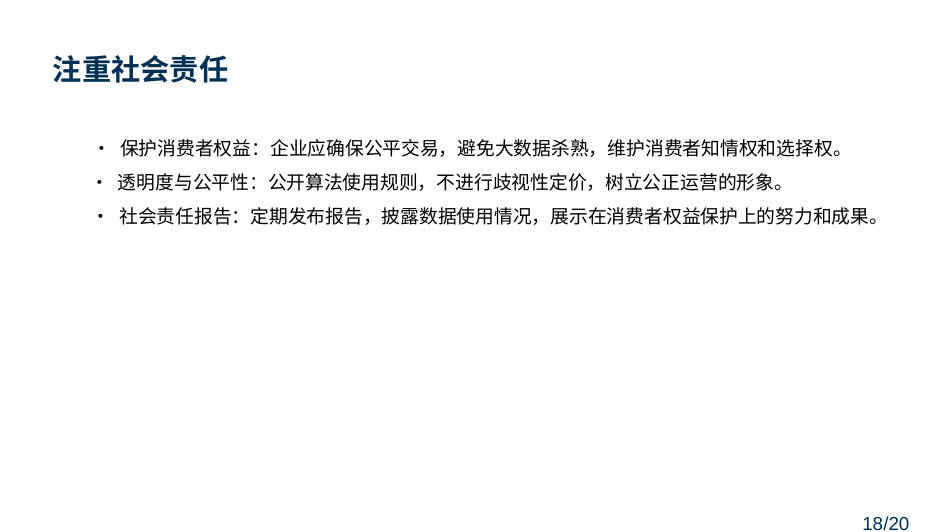

注重社会责任
• 保护消费者权益：企业应确保公平交易，避免大数据杀熟，维护消费者知情权和选择权。
• 透明度与公平性：公开算法使用规则，不进行歧视性定价，树立公正运营的形象。
• 社会责任报告：定期发布报告，披露数据使用情况，展示在消费者权益保护上的努力和成果。
18/20